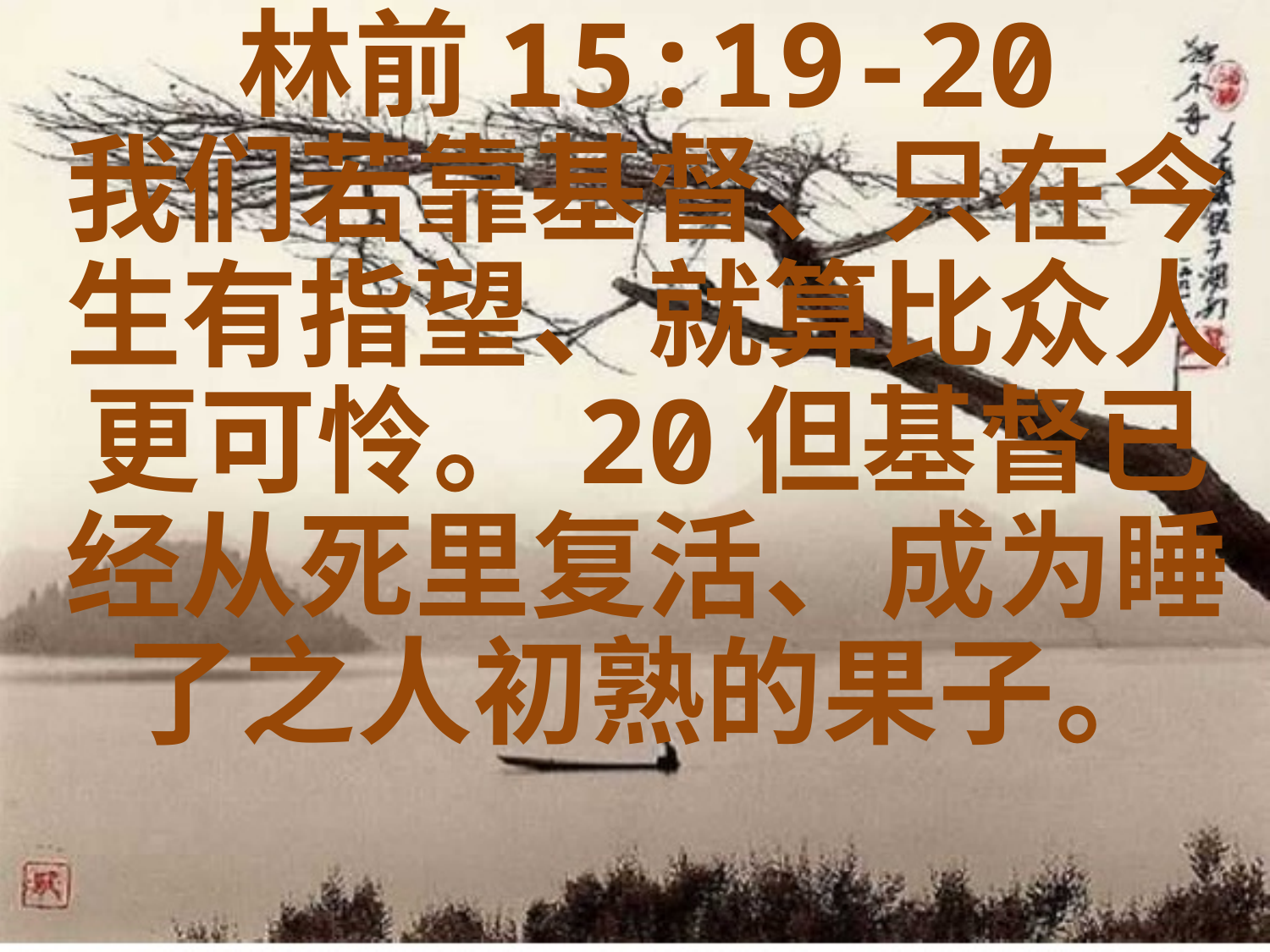

林前15:19-20
我们若靠基督、只在今生有指望、就算比众人更可怜。20但基督已经从死里复活、成为睡了之人初熟的果子。